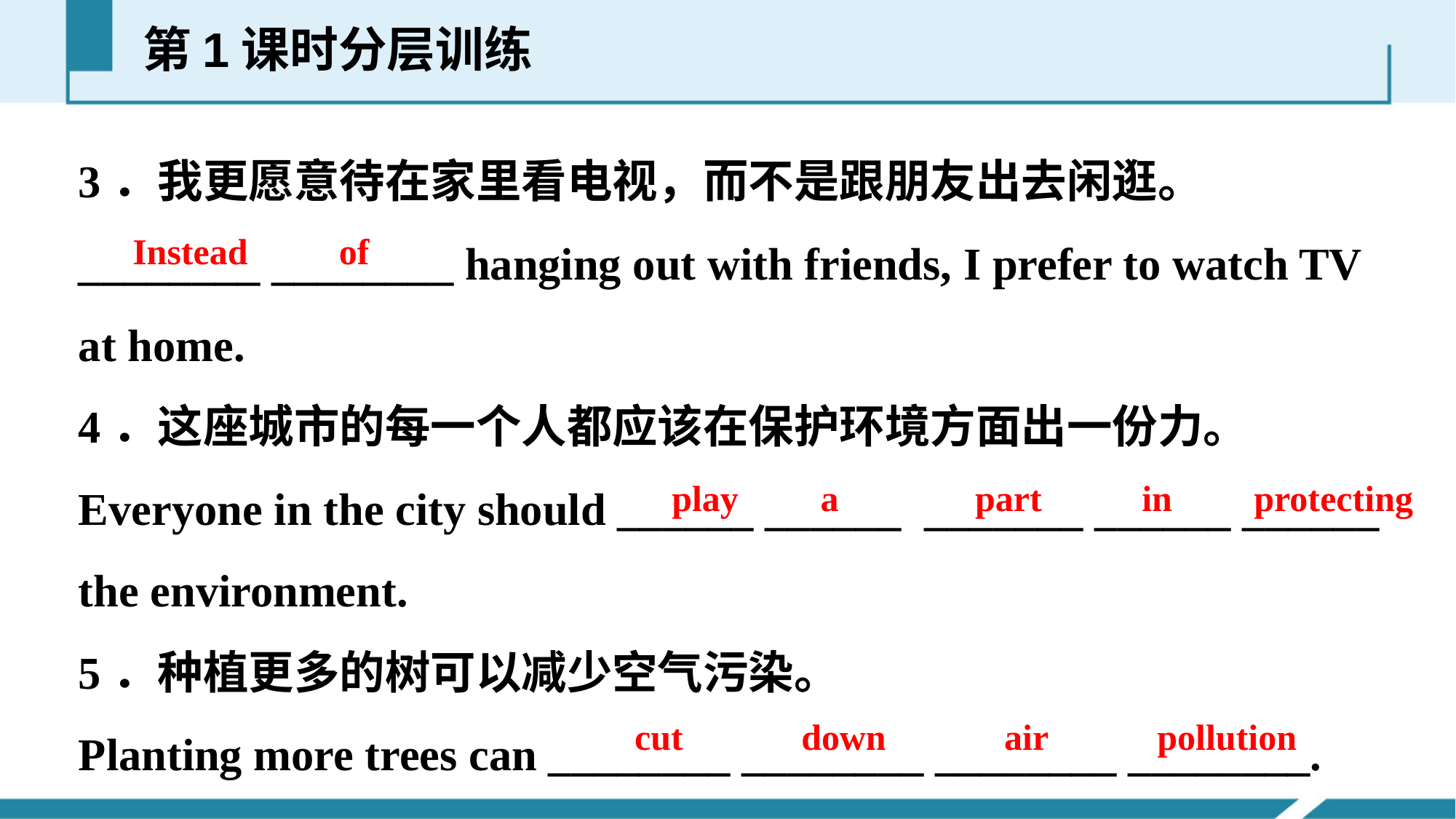

第1课时分层训练
3．我更愿意待在家里看电视，而不是跟朋友出去闲逛。
________ ________ hanging out with friends, I prefer to watch TV at home.
4．这座城市的每一个人都应该在保护环境方面出一份力。
Everyone in the city should ______ ______  _______ ______ ______ the environment.
5．种植更多的树可以减少空气污染。
Planting more trees can ________ ________ ________ ________.
Instead          of
play         a               part           in         protecting
cut             down             air            pollution